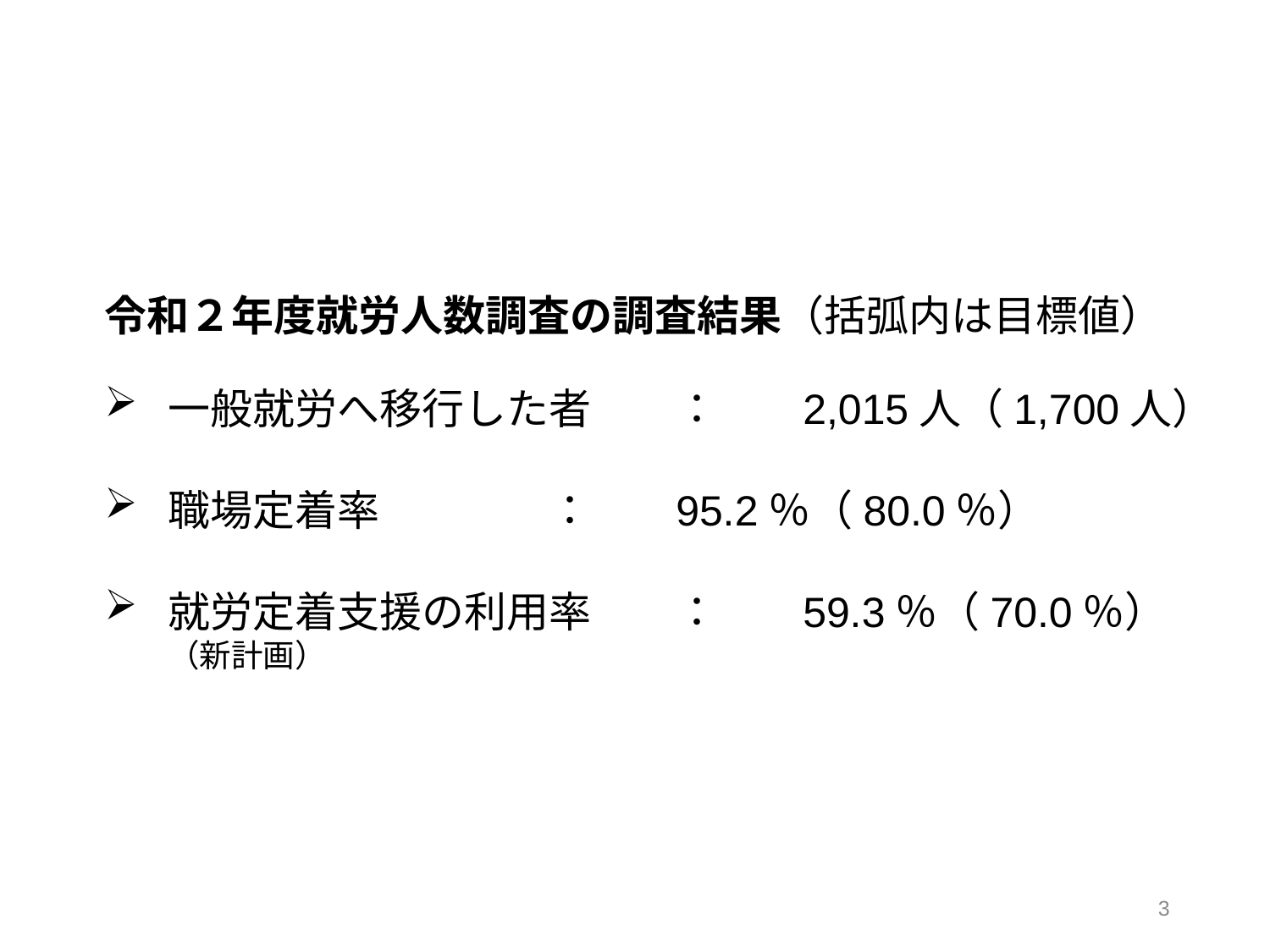

令和２年度就労人数調査の調査結果（括弧内は目標値）

一般就労へ移行した者	：	2,015人（1,700人）

職場定着率		：	95.2％（80.0％）

就労定着支援の利用率	：	59.3％（70.0％）
　　（新計画）
3